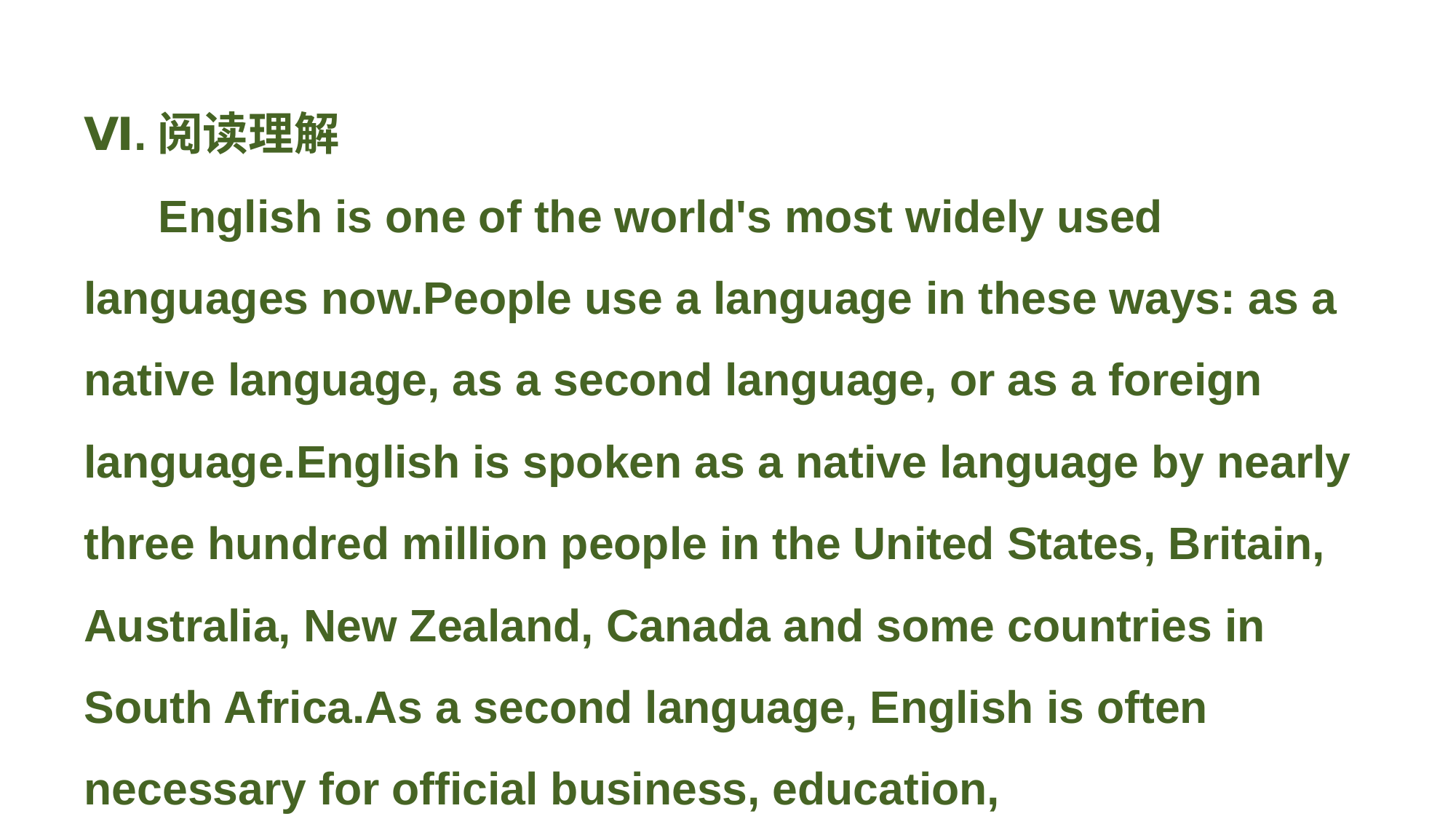

Ⅵ.阅读理解
English is one of the world's most widely used languages now.People use a language in these ways: as a native language, as a second language, or as a foreign language.English is spoken as a native language by nearly three hundred million people in the United States, Britain, Australia, New Zealand, Canada and some countries in South Africa.As a second language, English is often necessary for official business, education,